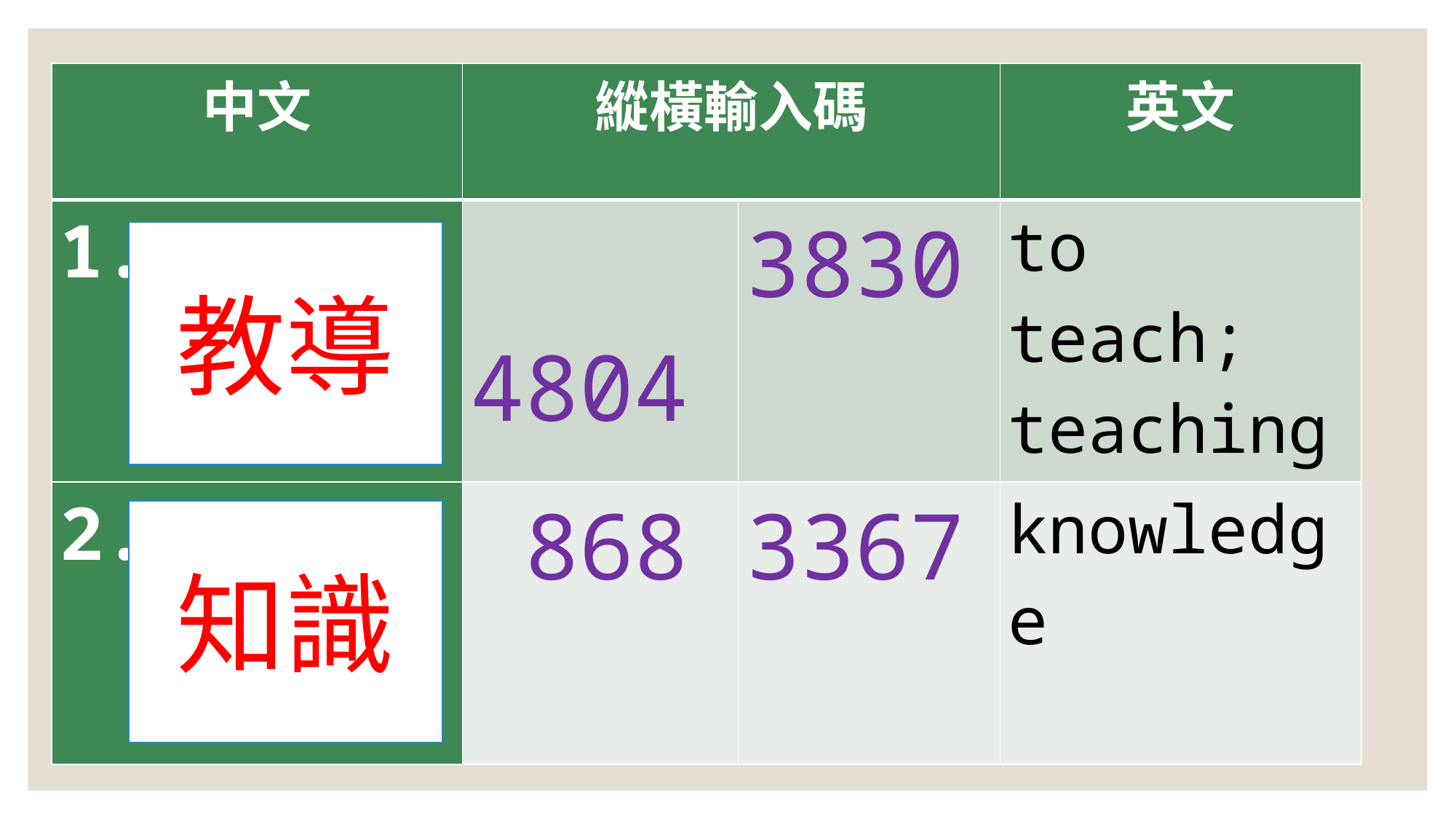

| 中文 | 縱橫輸入碼 |  | 英文 |
| --- | --- | --- | --- |
| 1. | 4804 | 3830 | to teach; teaching |
| 2. | 868 | 3367 | knowledge |
教導
知識